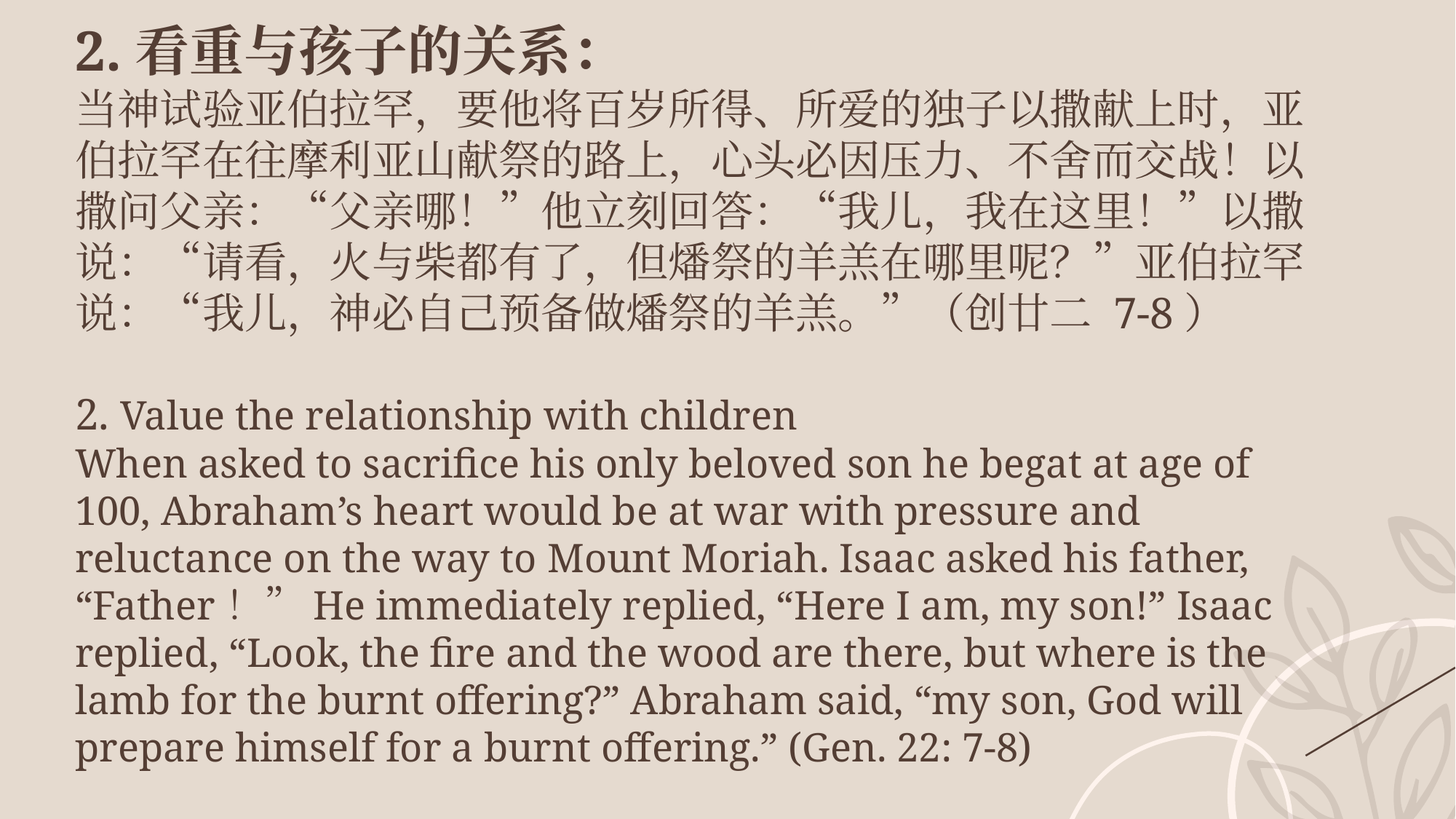

2.看重与孩子的关系：
当神试验亚伯拉罕，要他将百岁所得、所爱的独子以撒献上时，亚伯拉罕在往摩利亚山献祭的路上，心头必因压力、不舍而交战！以撒问父亲：“父亲哪！”他立刻回答：“我儿，我在这里！”以撒说：“请看，火与柴都有了，但燔祭的羊羔在哪里呢？”亚伯拉罕说：“我儿，神必自己预备做燔祭的羊羔。”（创廿二 7-8）

2. Value the relationship with children
When asked to sacrifice his only beloved son he begat at age of 100, Abraham’s heart would be at war with pressure and reluctance on the way to Mount Moriah. Isaac asked his father, “Father！”He immediately replied, “Here I am, my son!” Isaac replied, “Look, the fire and the wood are there, but where is the lamb for the burnt offering?” Abraham said, “my son, God will prepare himself for a burnt offering.” (Gen. 22: 7-8)